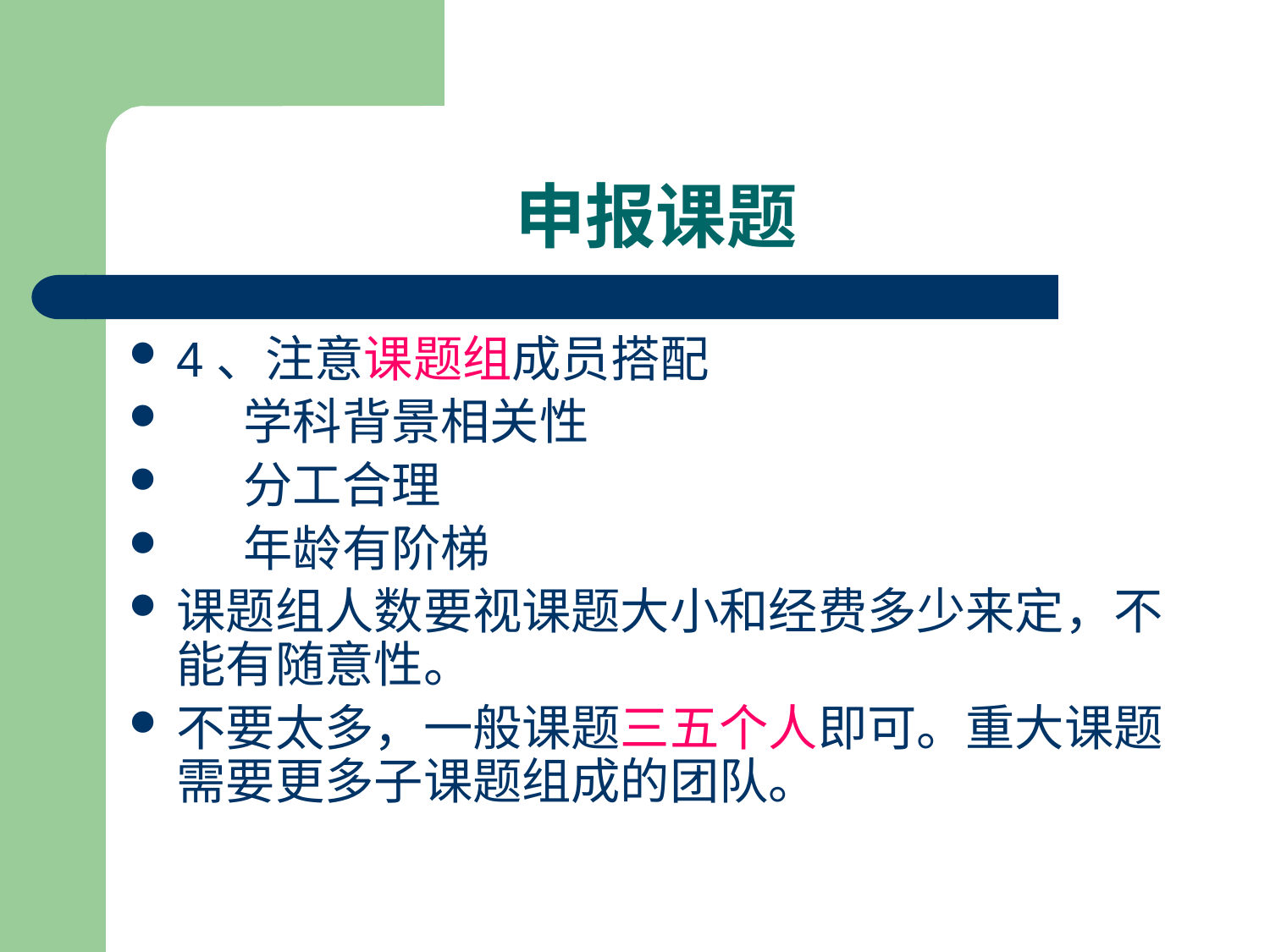

# 申报课题
4、注意课题组成员搭配
     学科背景相关性
     分工合理
     年龄有阶梯
课题组人数要视课题大小和经费多少来定，不能有随意性。
不要太多，一般课题三五个人即可。重大课题需要更多子课题组成的团队。